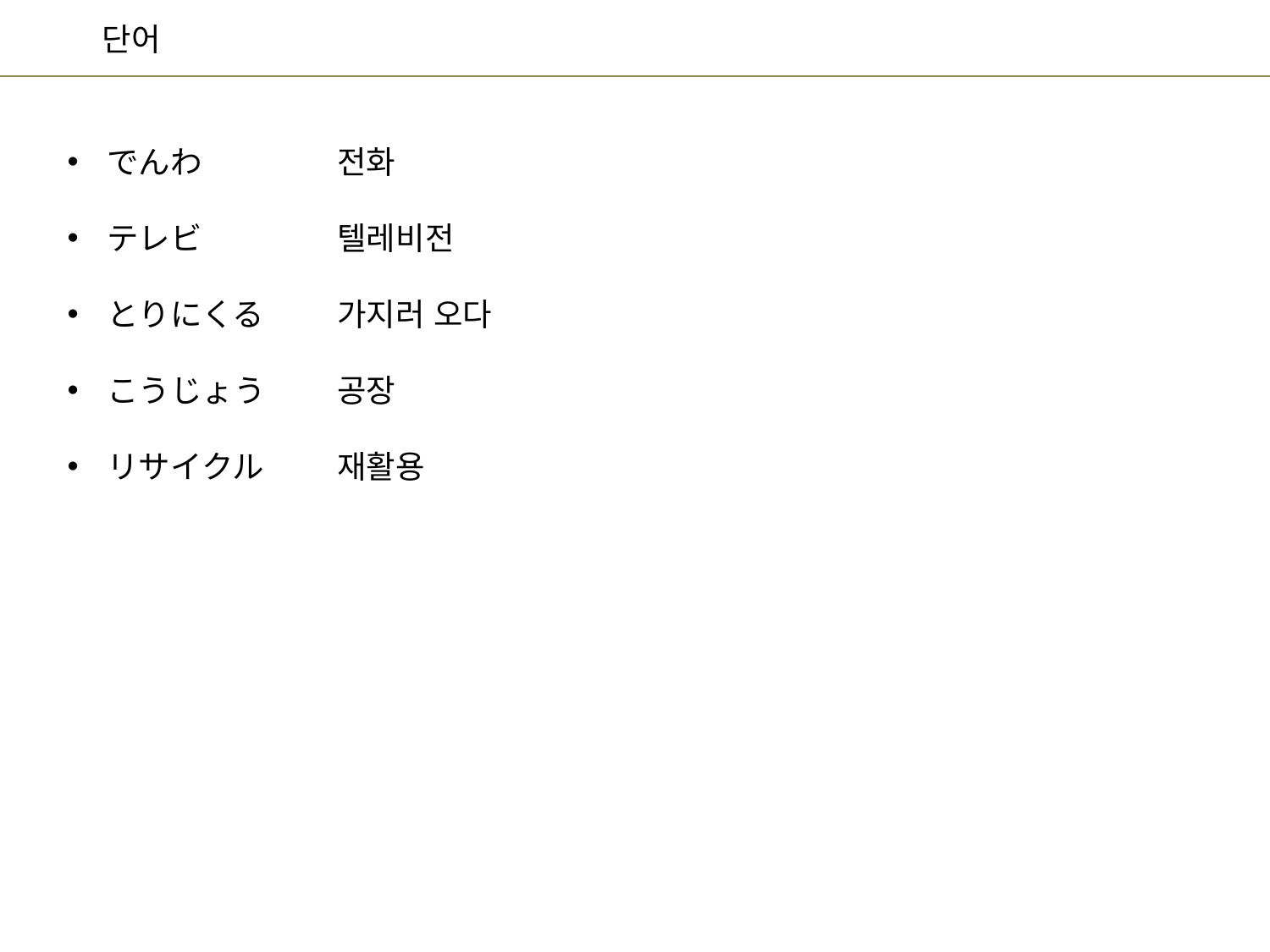

전화

텔레비전

가지러 오다

공장

재활용
でんわ

テレビ

とりにくる

こうじょう

リサイクル